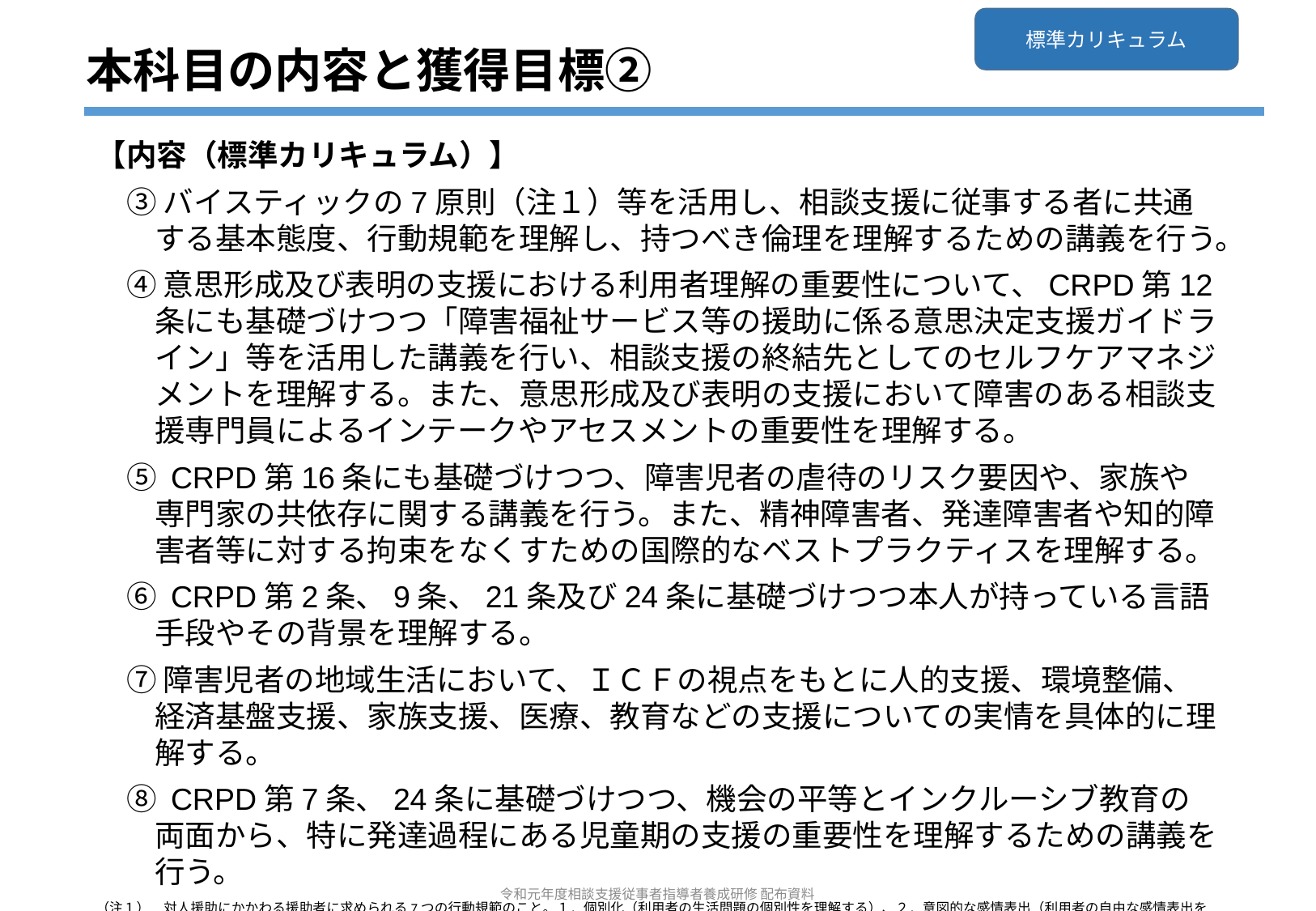

標準カリキュラム
本科目の内容と獲得目標②
【内容（標準カリキュラム）】

　③ バイスティックの7原則（注１）等を活用し、相談支援に従事する者に共通する基本態度、行動規範を理解し、持つべき倫理を理解するための講義を行う。

　④ 意思形成及び表明の支援における利用者理解の重要性について、CRPD第12条にも基礎づけつつ「障害福祉サービス等の援助に係る意思決定支援ガイドライン」等を活用した講義を行い、相談支援の終結先としてのセルフケアマネジメントを理解する。また、意思形成及び表明の支援において障害のある相談支援専門員によるインテークやアセスメントの重要性を理解する。

　⑤ CRPD第16条にも基礎づけつつ、障害児者の虐待のリスク要因や、家族や専門家の共依存に関する講義を行う。また、精神障害者、発達障害者や知的障害者等に対する拘束をなくすための国際的なベストプラクティスを理解する。

　⑥ CRPD第2条、9条、21条及び24条に基礎づけつつ本人が持っている言語手段やその背景を理解する。

　⑦ 障害児者の地域生活において、ＩＣＦの視点をもとに人的支援、環境整備、経済基盤支援、家族支援、医療、教育などの支援についての実情を具体的に理解する。

　⑧ CRPD第7条、24条に基礎づけつつ、機会の平等とインクルーシブ教育の両面から、特に発達過程にある児童期の支援の重要性を理解するための講義を行う。

（注１）　対人援助にかかわる援助者に求められる7つの行動規範のこと。１．個別化（利用者の生活問題の個別性を理解する）、２．意図的な感情表出（利用者の自由な感情表出を促すよう意図的にかかわる）、３．統制された情緒的関与（援助者自身の感情を自覚的にコントロールして利用者に反応する）、４．受容（利用者の「あるがまま」を受け入れる）、５．非審判的態度（援助者の価値観によって利用者を一方的に非難しない）、６．自己決定（利用者の自己決定を尊重する）、７．秘密保持（利用者に関する情報を不必要に漏らさない）という7つの原則からなる。
令和元年度相談支援従事者指導者養成研修 配布資料